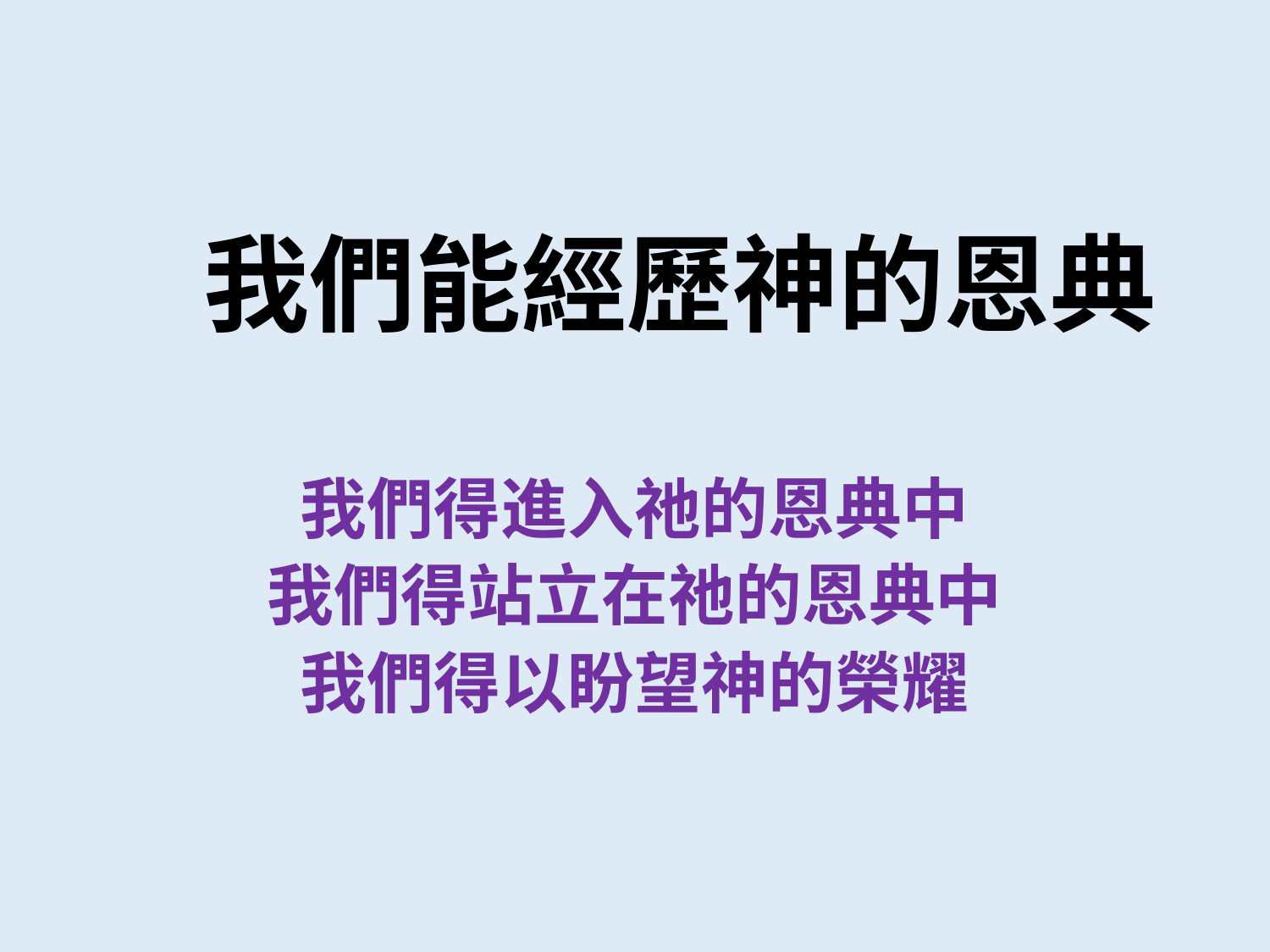

# 我們能經歷神的恩典
我們得進入祂的恩典中
我們得站立在祂的恩典中
我們得以盼望神的榮耀